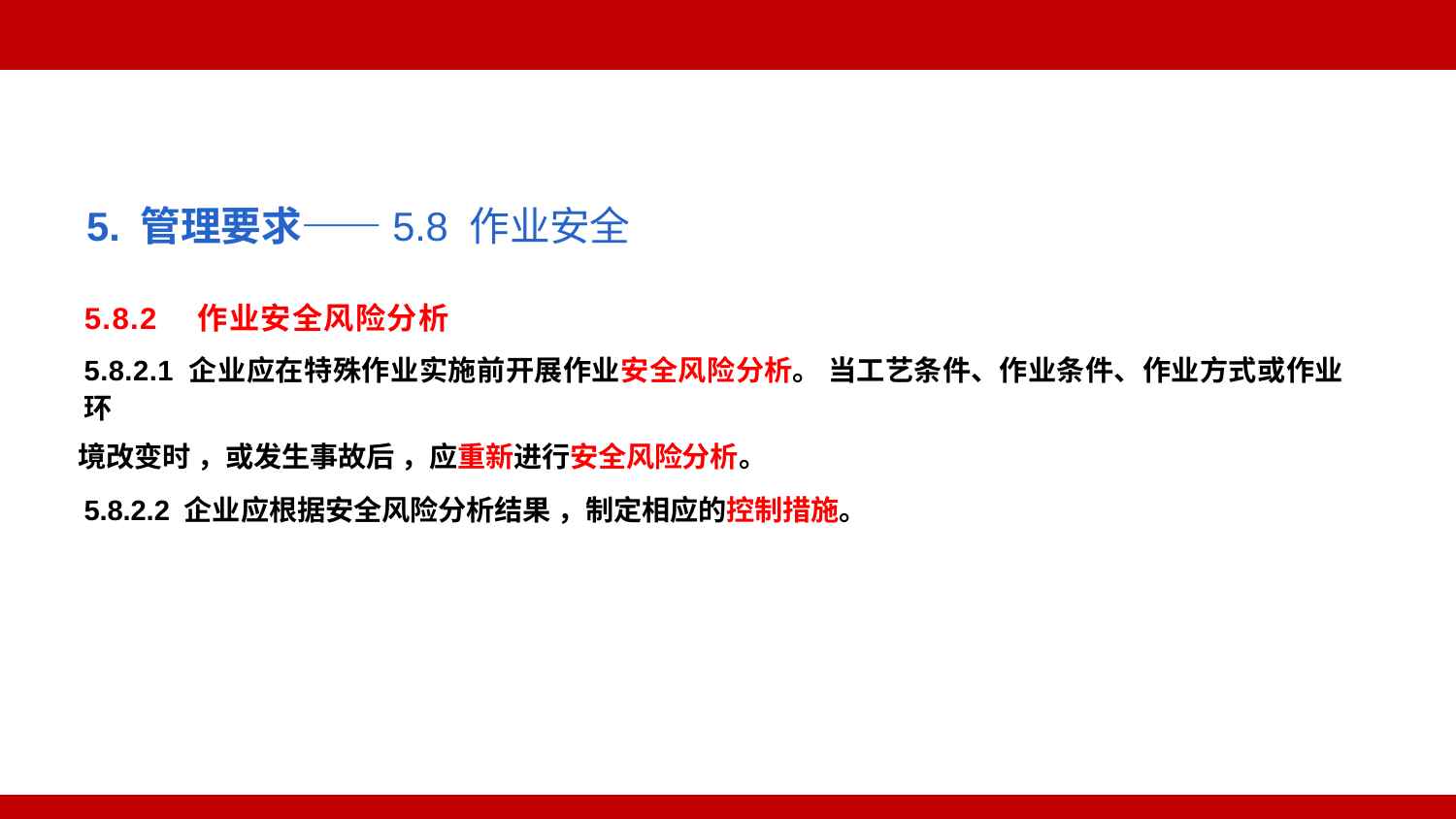

5. 管理要求——5.8 作业安全

5.8.2   作业安全风险分析
5.8.2.1 企业应在特殊作业实施前开展作业安全风险分析。 当工艺条件、作业条件、作业方式或作业环
境改变时 ，或发生事故后 ，应重新进行安全风险分析。

5.8.2.2 企业应根据安全风险分析结果 ，制定相应的控制措施。